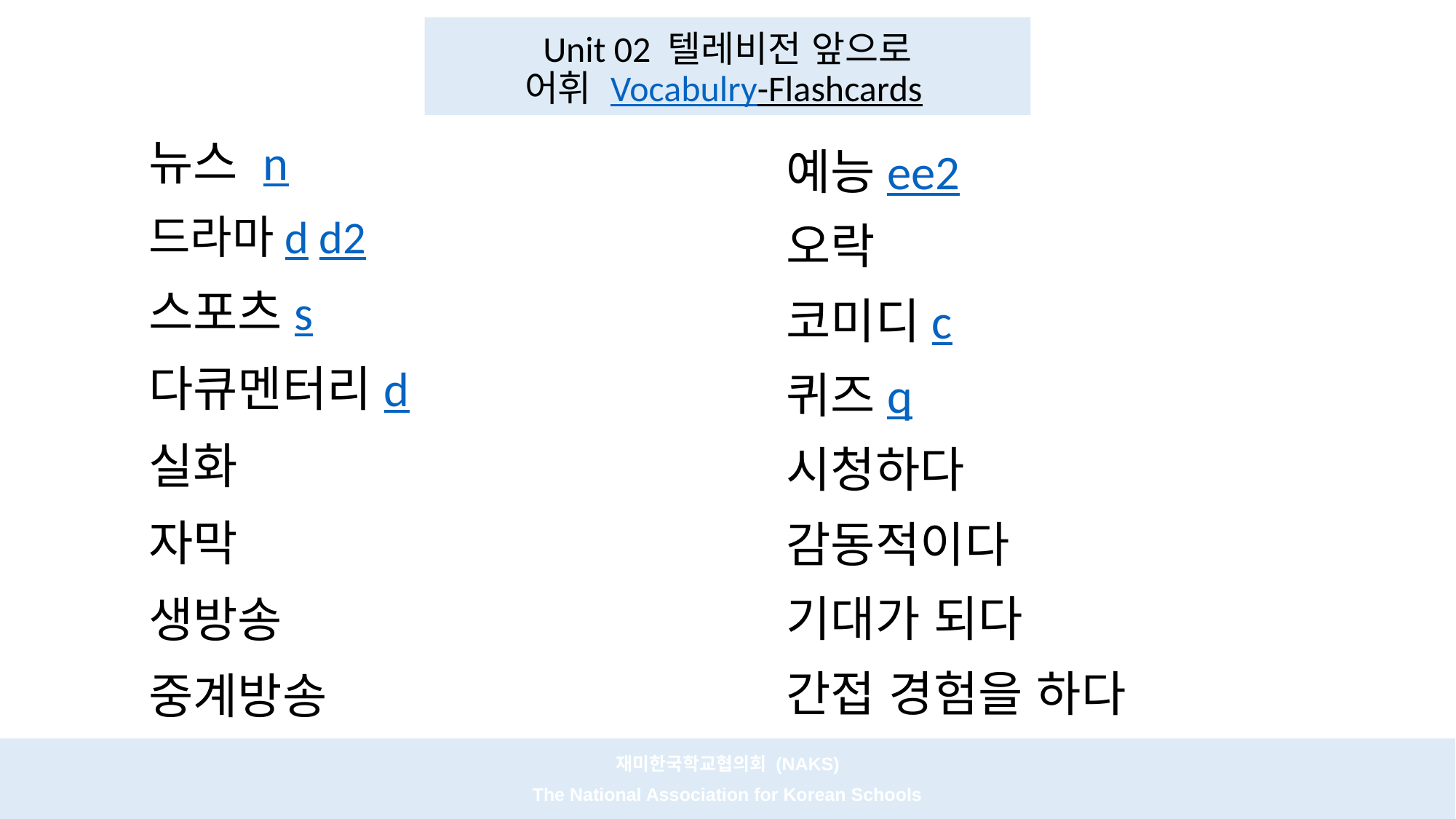

# Unit 02 텔레비전 앞으로 어휘 Vocabulry-Flashcards
뉴스 n
예능ee2
드라마d d2
오락
스포츠s
코미디c
다큐멘터리d
퀴즈q
실화
시청하다
자막
감동적이다
기대가 되다
생방송
간접 경험을 하다
중계방송
재미한국학교협의회 (NAKS)
The National Association for Korean Schools